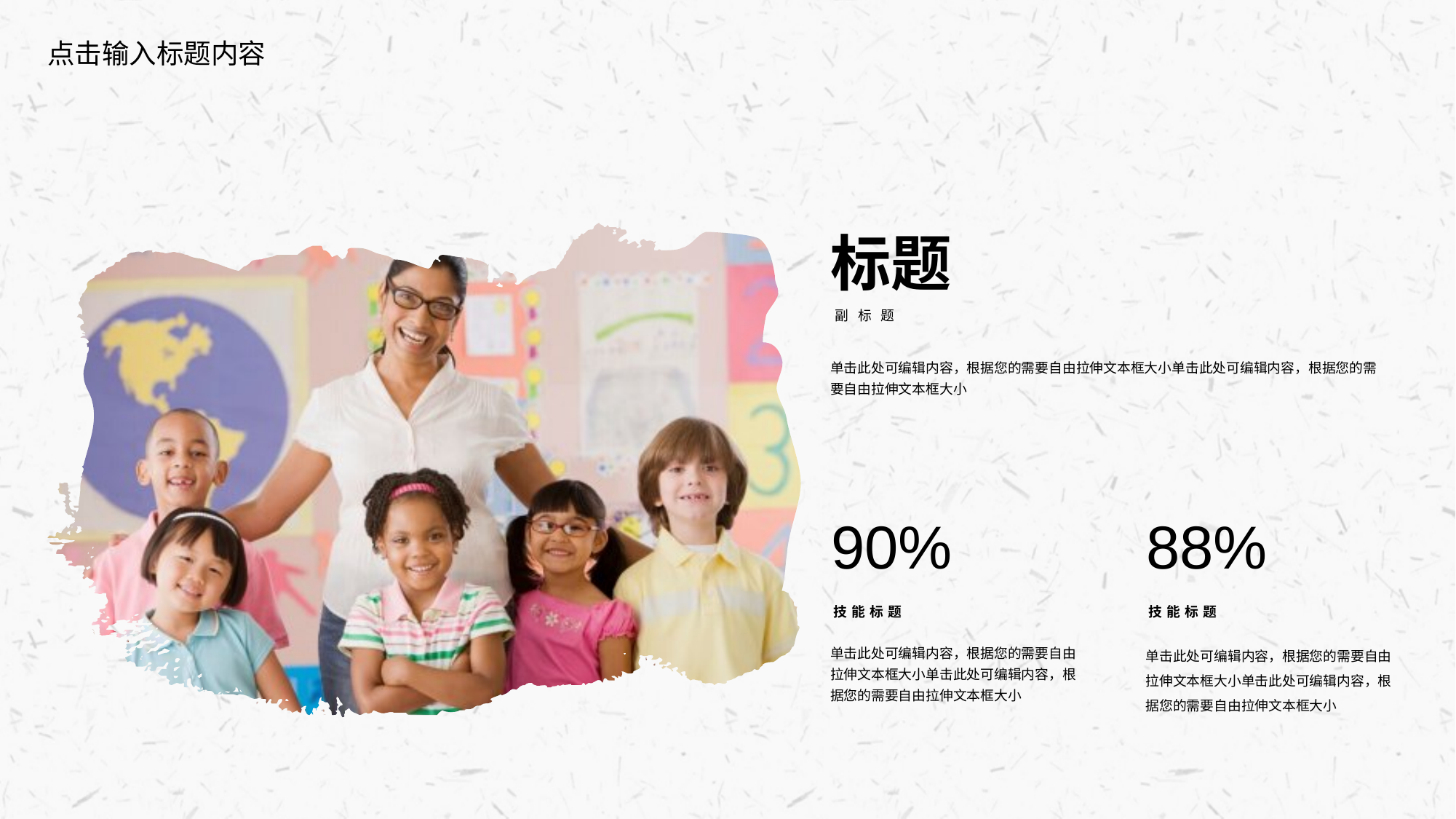

点击输入标题内容

标题
副标题
单击此处可编辑内容，根据您的需要自由拉伸文本框大小单击此处可编辑内容，根据您的需要自由拉伸文本框大小
90%
88%
技能标题
技能标题
单击此处可编辑内容，根据您的需要自由拉伸文本框大小单击此处可编辑内容，根据您的需要自由拉伸文本框大小
单击此处可编辑内容，根据您的需要自由拉伸文本框大小单击此处可编辑内容，根据您的需要自由拉伸文本框大小